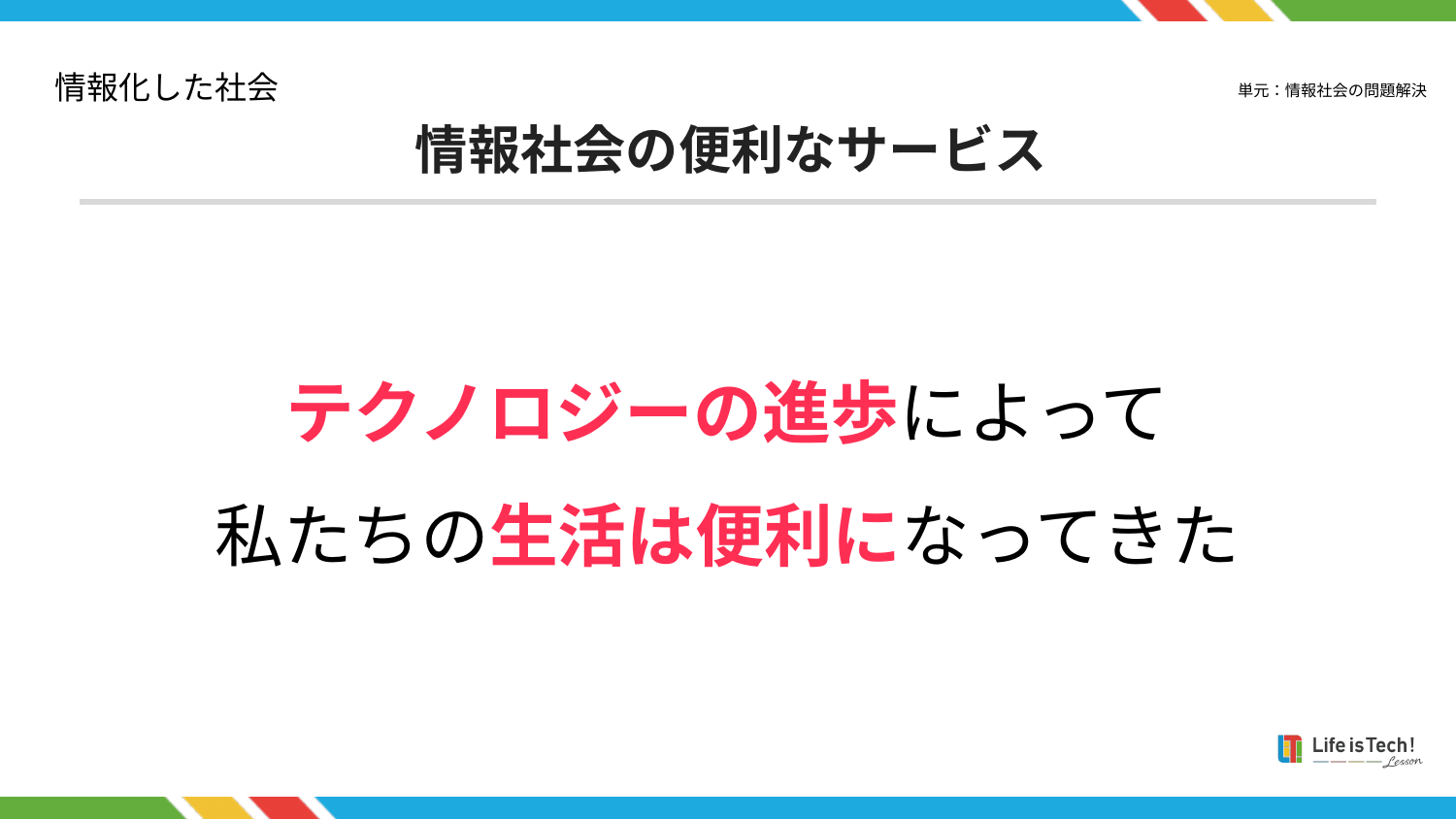

# 情報化した社会
単元：情報社会の問題解決
情報社会の便利なサービス
テクノロジーの進歩によって
私たちの生活は便利になってきた